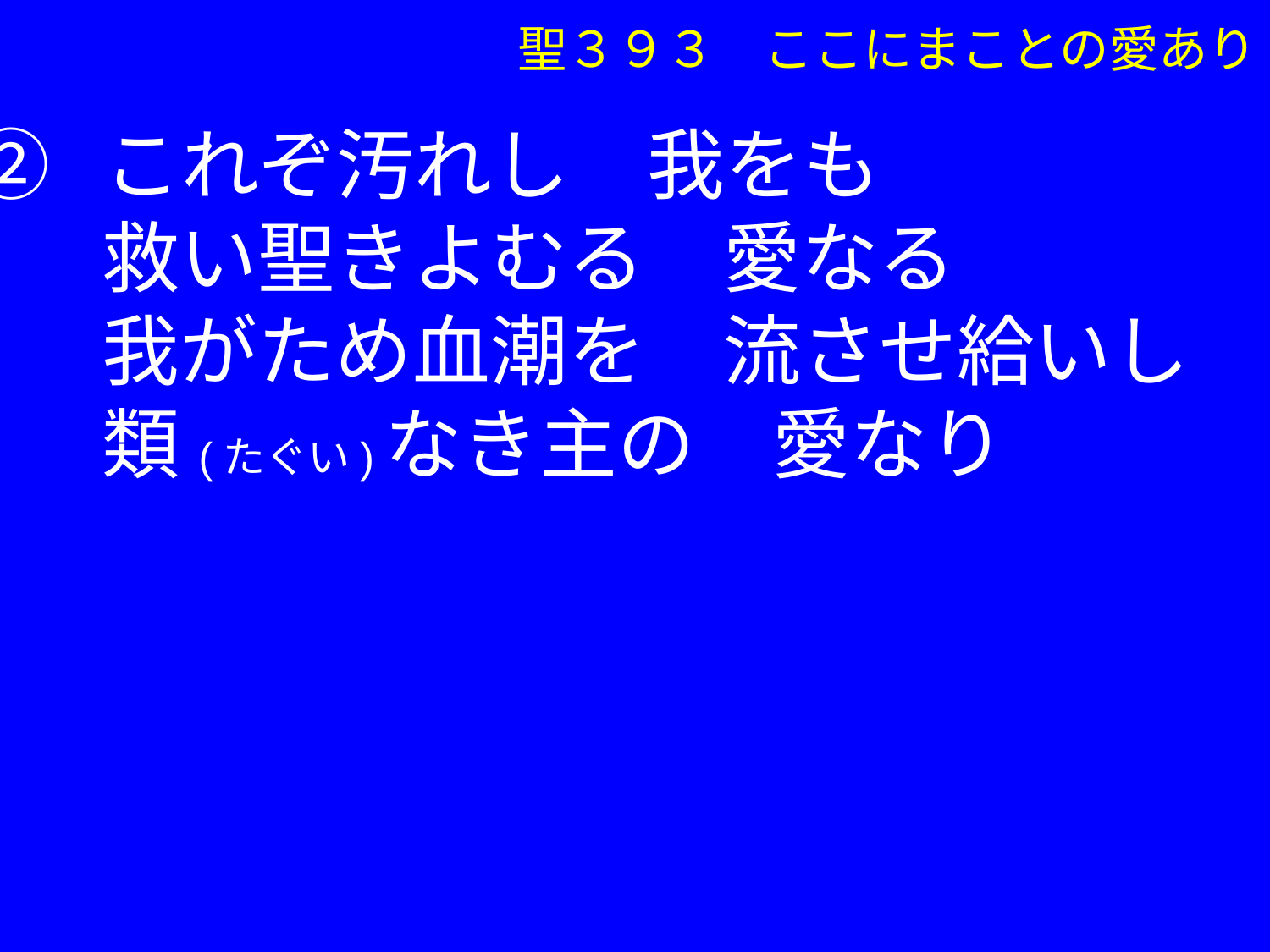

聖３９３　ここにまことの愛あり
②  これぞ汚れし　我をも
　   救い聖きよむる　愛なる
　   我がため血潮を　流させ給いし
　   類(たぐい)なき主の　愛なり